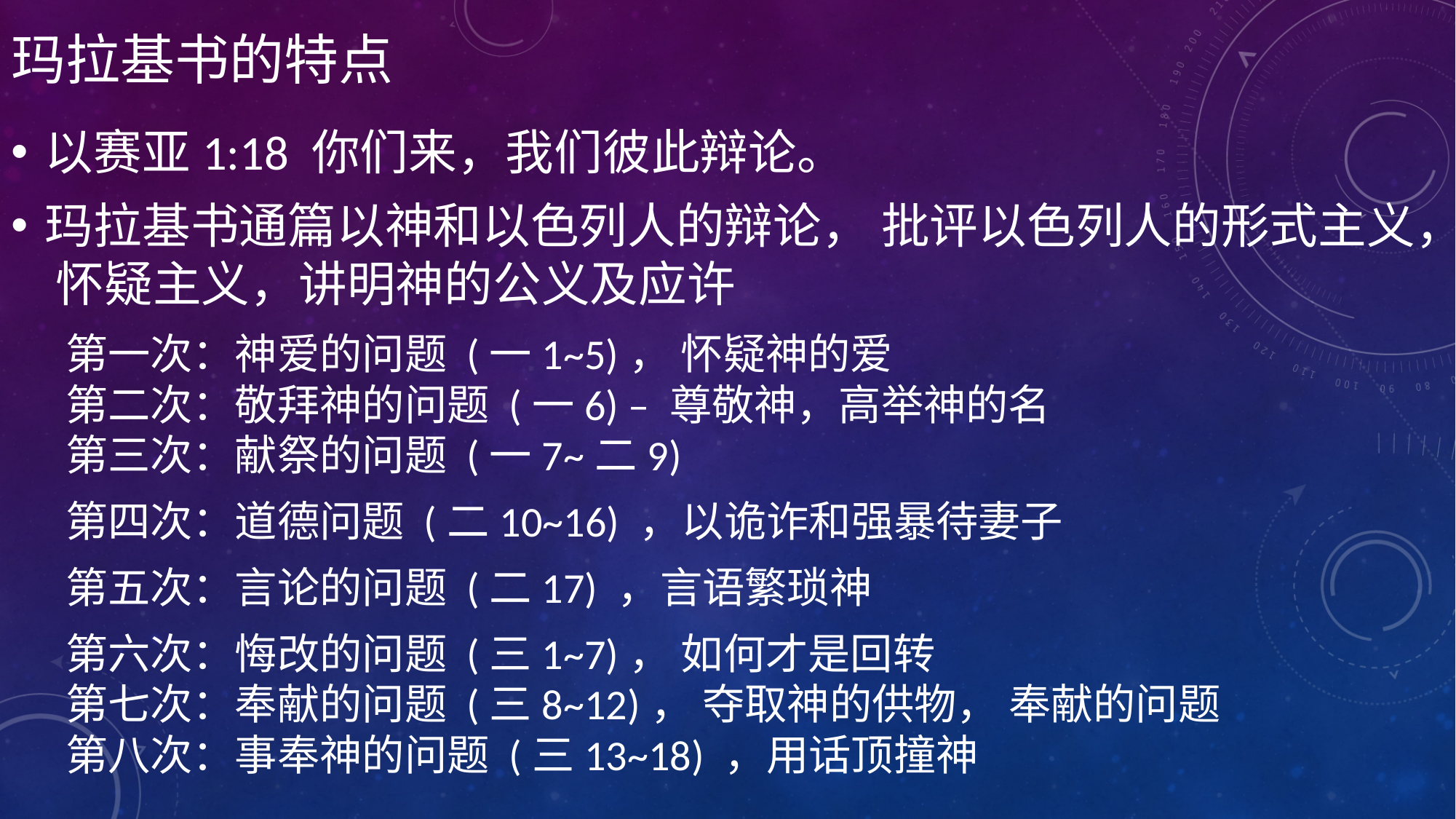

# 玛拉基书的特点
以赛亚1:18 你们来，我们彼此辩论。
玛拉基书通篇以神和以色列人的辩论， 批评以色列人的形式主义， 怀疑主义，讲明神的公义及应许
第一次：神爱的问题 (一1~5)， 怀疑神的爱
第二次：敬拜神的问题 (一6) – 尊敬神，高举神的名
第三次：献祭的问题 (一7~二9)
第四次：道德问题 (二10~16) ，以诡诈和强暴待妻子
第五次：言论的问题 (二17) ，言语繁琐神
第六次：悔改的问题 (三1~7)， 如何才是回转
第七次：奉献的问题 (三8~12)， 夺取神的供物， 奉献的问题
第八次：事奉神的问题 (三13~18) ，用话顶撞神